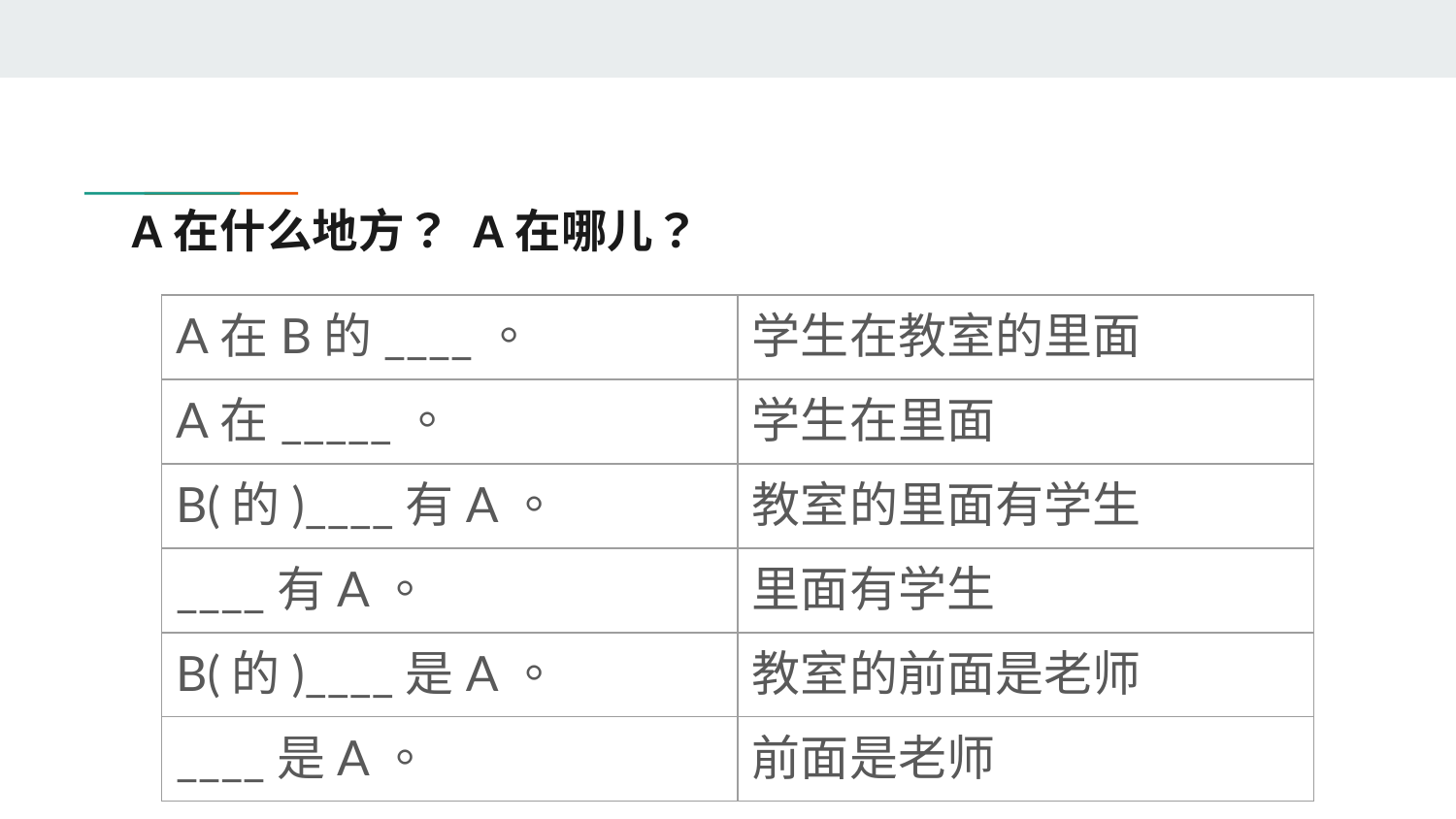

# A在什么地方？ A在哪儿？
| A在B的\_\_\_\_。 | 学生在教室的里面 |
| --- | --- |
| A在\_\_\_\_\_。 | 学生在里面 |
| B(的)\_\_\_\_有A。 | 教室的里面有学生 |
| \_\_\_\_有A。 | 里面有学生 |
| B(的)\_\_\_\_是A。 | 教室的前面是老师 |
| \_\_\_\_是A。 | 前面是老师 |